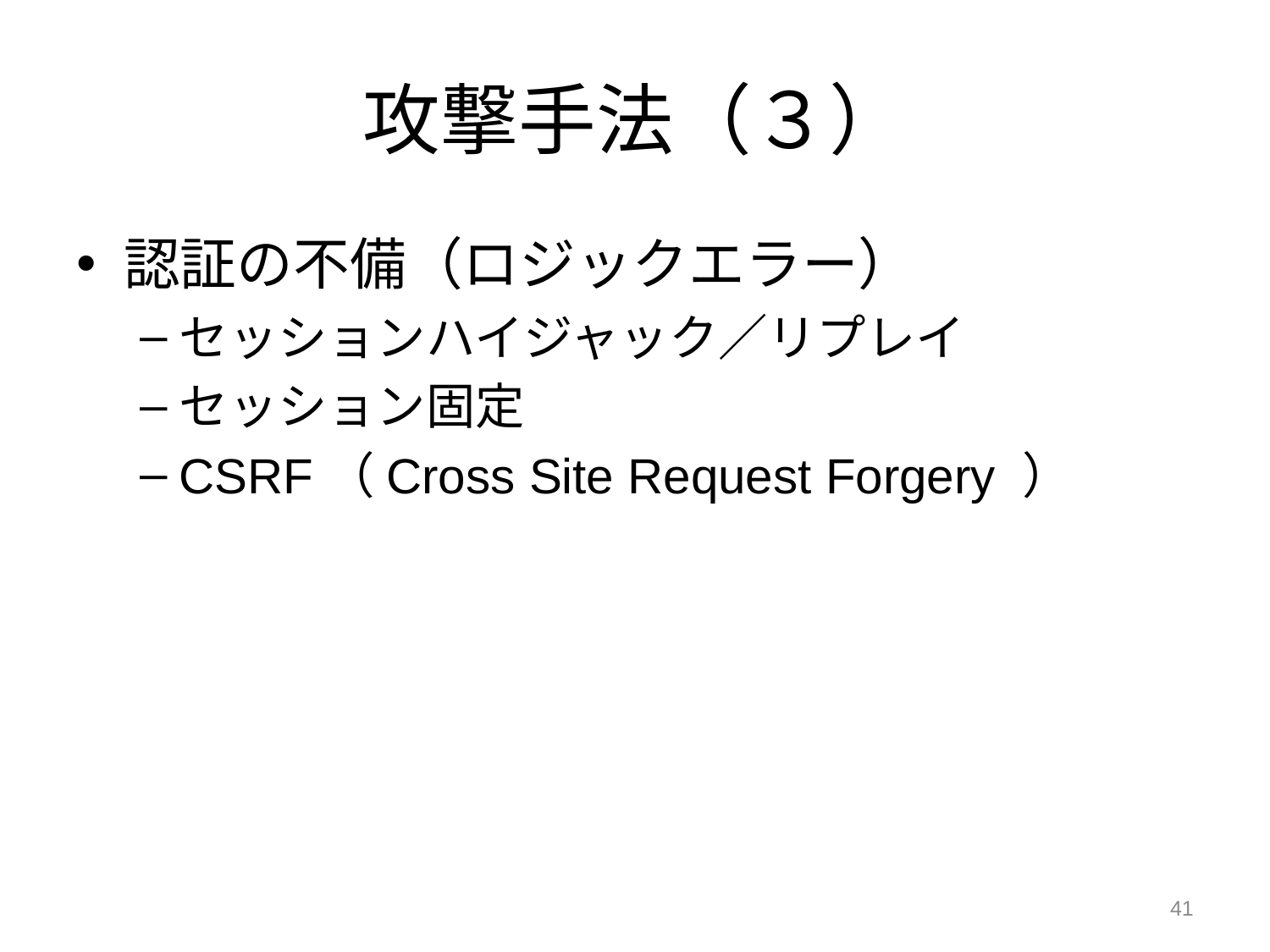

# 攻撃手法（３）
認証の不備（ロジックエラー）
セッションハイジャック／リプレイ
セッション固定
CSRF（Cross Site Request Forgery ）
41